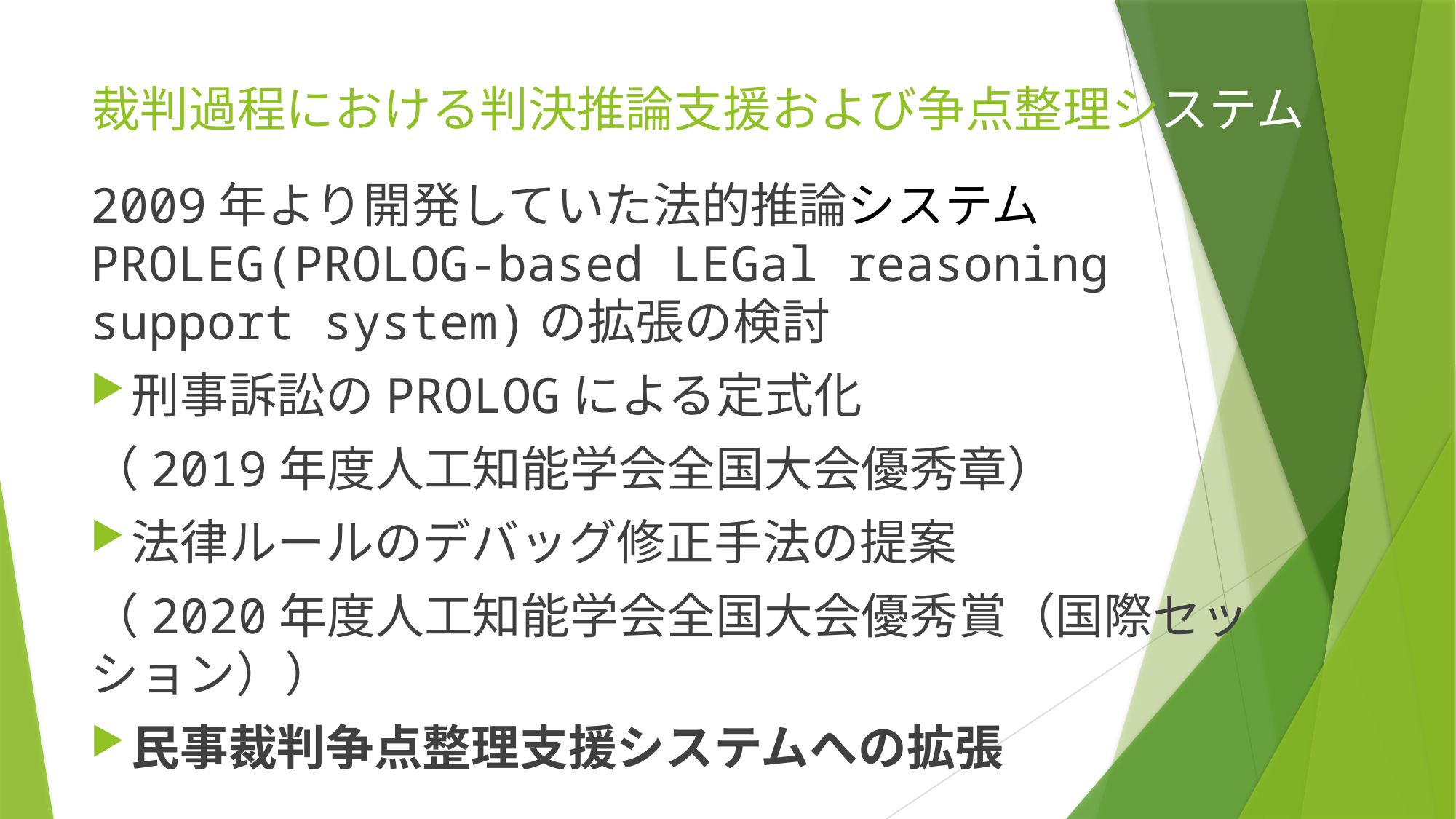

# 裁判過程における判決推論支援および争点整理システム
2009年より開発していた法的推論システムPROLEG(PROLOG-based LEGal reasoning support system)の拡張の検討
刑事訴訟のPROLOGによる定式化
（2019年度人工知能学会全国大会優秀章）
法律ルールのデバッグ修正手法の提案
（2020年度人工知能学会全国大会優秀賞（国際セッション））
民事裁判争点整理支援システムへの拡張